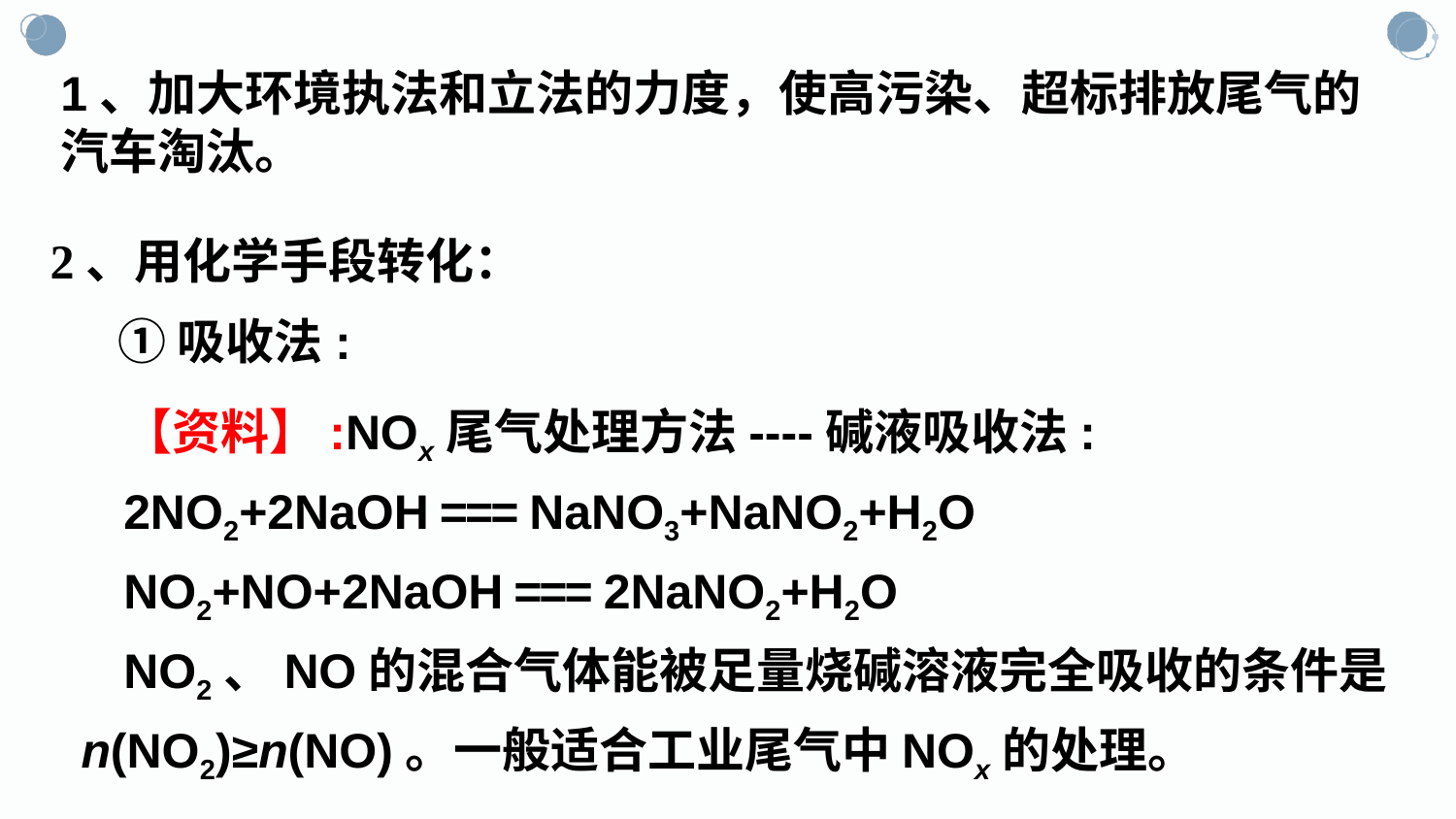

1、加大环境执法和立法的力度，使高污染、超标排放尾气的汽车淘汰。
2、用化学手段转化：

①吸收法:
【资料】:NOx尾气处理方法----碱液吸收法:
2NO2+2NaOH === NaNO3+NaNO2+H2O
NO2+NO+2NaOH === 2NaNO2+H2O
NO2、NO的混合气体能被足量烧碱溶液完全吸收的条件是n(NO2)≥n(NO)。一般适合工业尾气中NOx的处理。